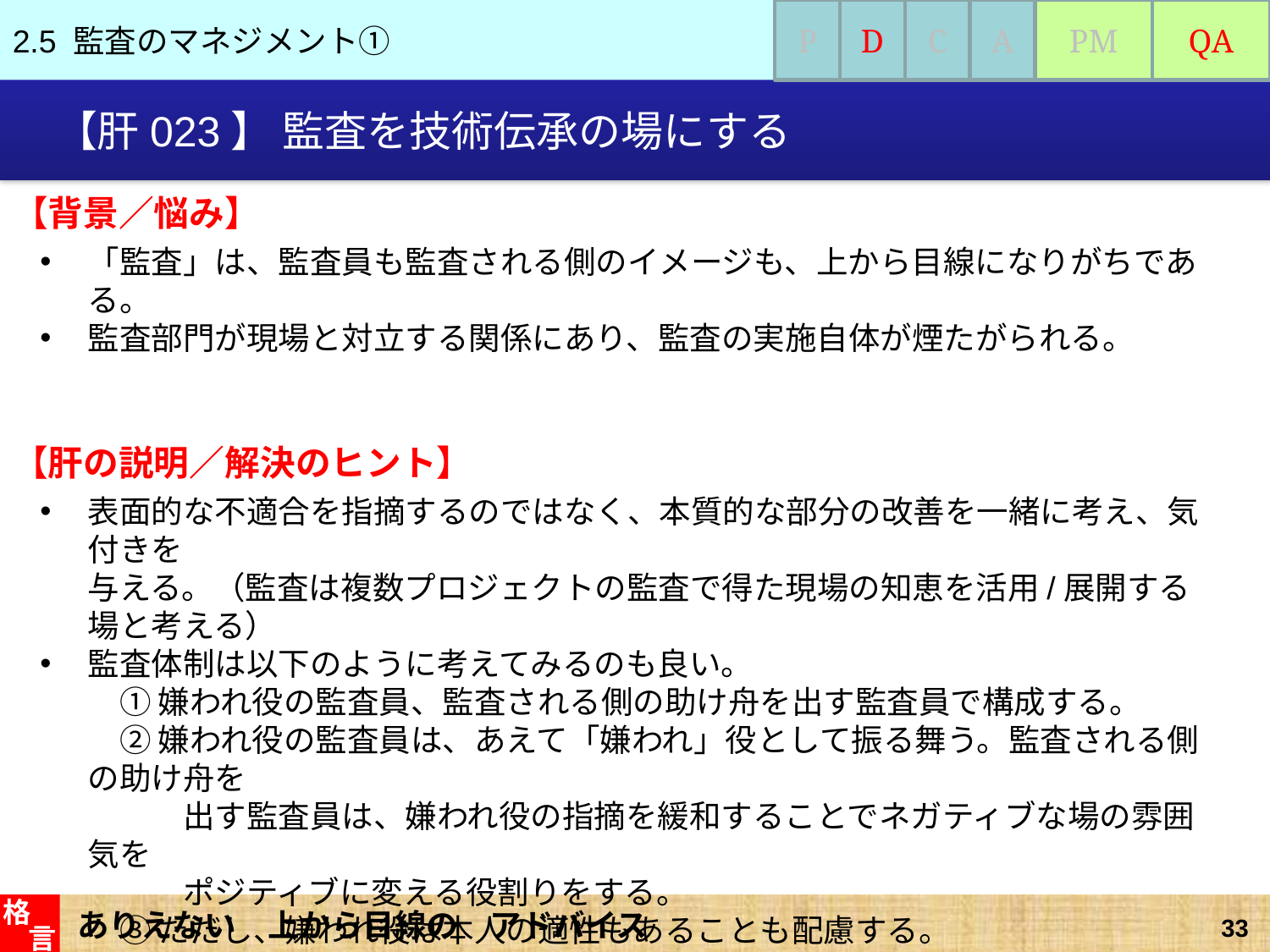

2.5 監査のマネジメント①
P
D
C
A
PM
QA
# 【肝023】 監査を技術伝承の場にする
【背景／悩み】
「監査」は、監査員も監査される側のイメージも、上から目線になりがちである。
監査部門が現場と対立する関係にあり、監査の実施自体が煙たがられる。
【肝の説明／解決のヒント】
表面的な不適合を指摘するのではなく、本質的な部分の改善を一緒に考え、気付きを
与える。（監査は複数プロジェクトの監査で得た現場の知恵を活用/展開する場と考える）
監査体制は以下のように考えてみるのも良い。
　① 嫌われ役の監査員、監査される側の助け舟を出す監査員で構成する。
　② 嫌われ役の監査員は、あえて「嫌われ」役として振る舞う。監査される側の助け舟を
　　　出す監査員は、嫌われ役の指摘を緩和することでネガティブな場の雰囲気を
　　　ポジティブに変える役割りをする。
　③ ただし、嫌われ役は本人の適性もあることも配慮する。
監査される側と監査する側が長い年月をかけて、仕事を続けていく同士であるから、
お互いに緊張感を維持しつつ良い関係を築いていくことを考える。
ありえない　上から目線の　アドバイス
格
言
33